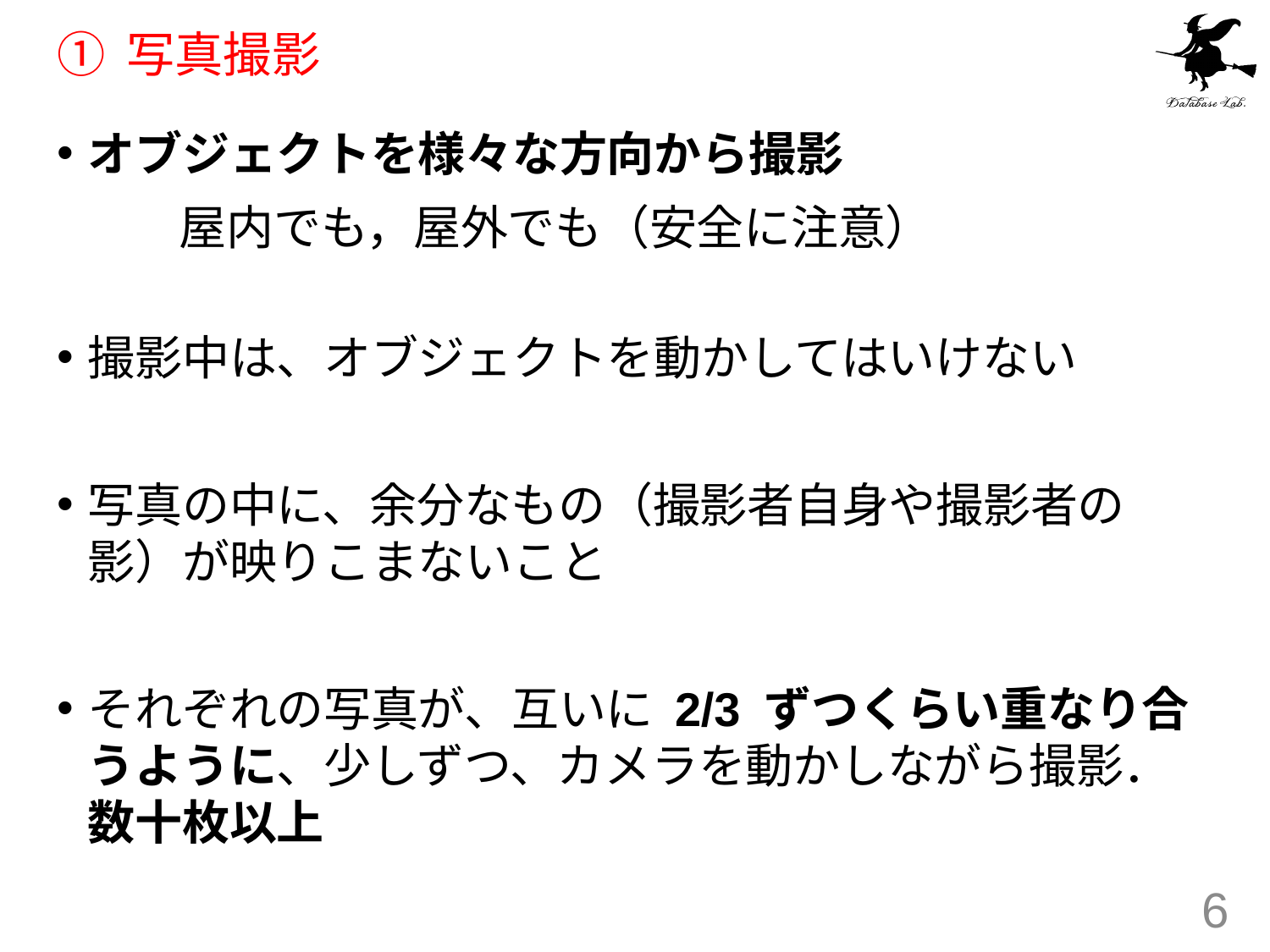

# ① 写真撮影
オブジェクトを様々な方向から撮影
　	屋内でも，屋外でも（安全に注意）
撮影中は、オブジェクトを動かしてはいけない

写真の中に、余分なもの（撮影者自身や撮影者の影）が映りこまないこと

それぞれの写真が、互いに 2/3 ずつくらい重なり合うように、少しずつ、カメラを動かしながら撮影．数十枚以上
6